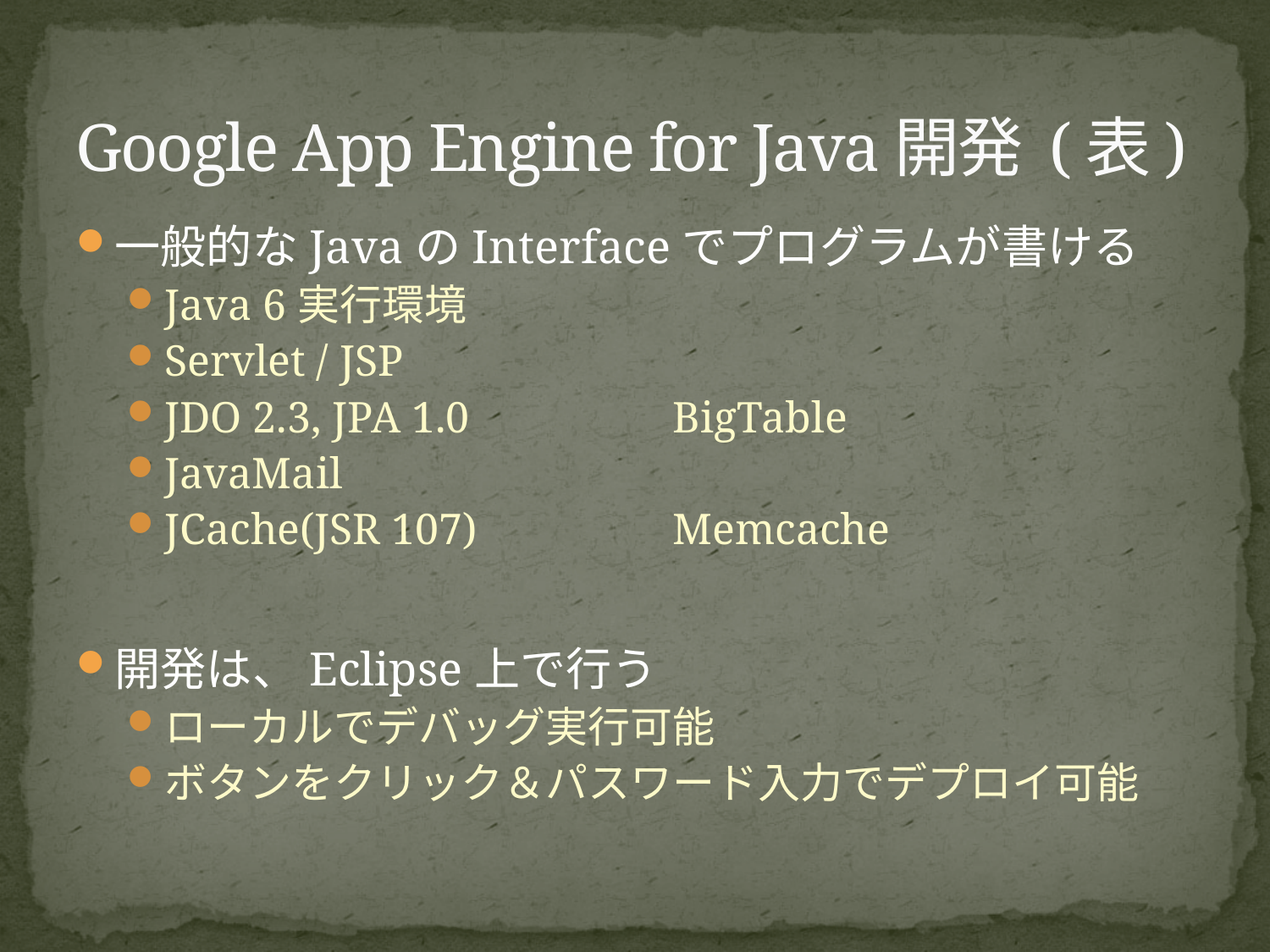

# Google App Engine for Java開発 (表)
一般的なJavaのInterfaceでプログラムが書ける
Java 6実行環境
Servlet / JSP
JDO 2.3, JPA 1.0		BigTable
JavaMail
JCache(JSR 107)		Memcache

開発は、Eclipse上で行う
ローカルでデバッグ実行可能
ボタンをクリック＆パスワード入力でデプロイ可能